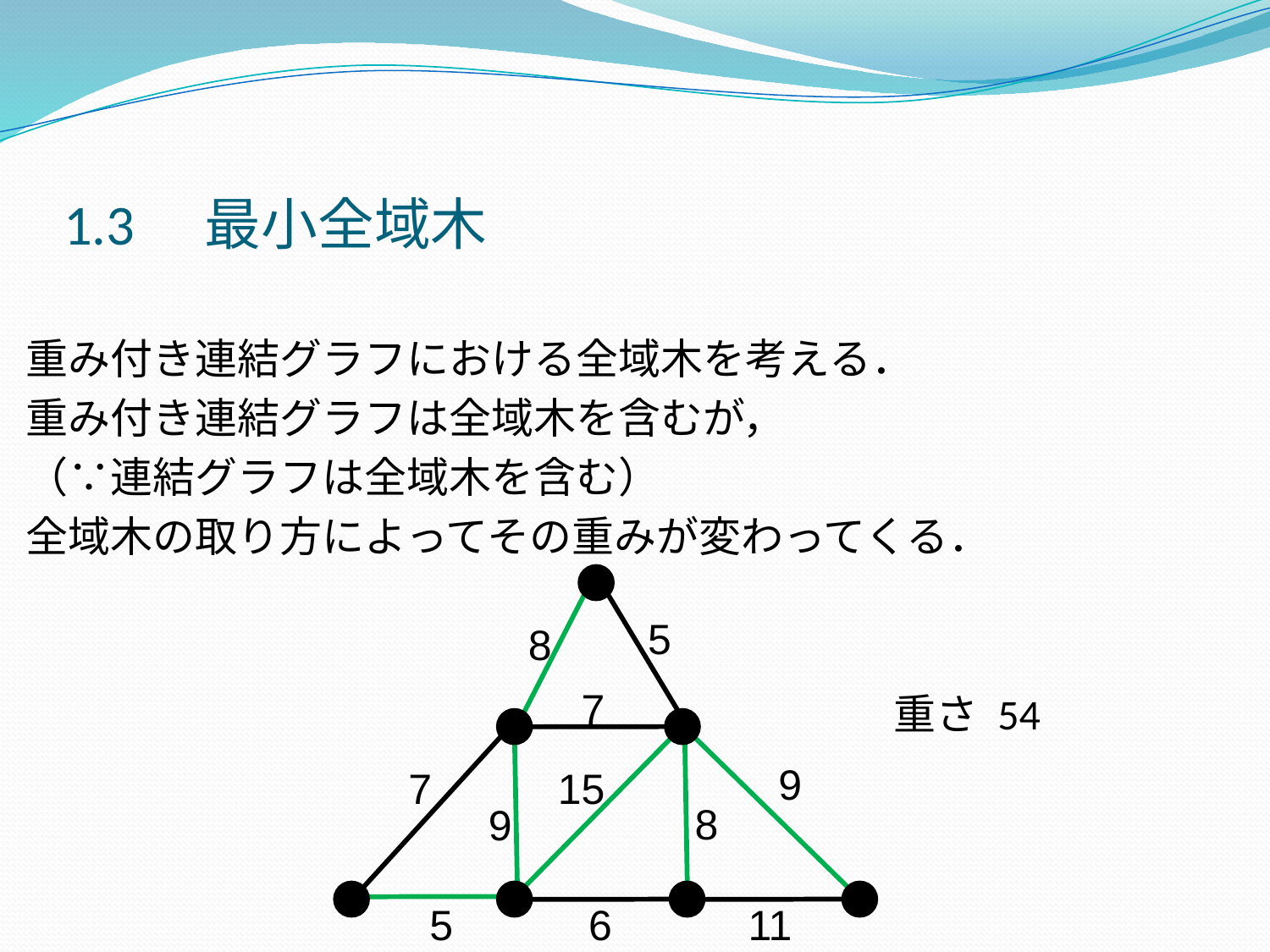

# 1.3　最小全域木

重み付き連結グラフにおける全域木を考える．
重み付き連結グラフは全域木を含むが，
（∵連結グラフは全域木を含む）
全域木の取り方によってその重みが変わってくる．

                                                                                          重さ 54

5
8
7
9
7
15
8
9
5
6
11